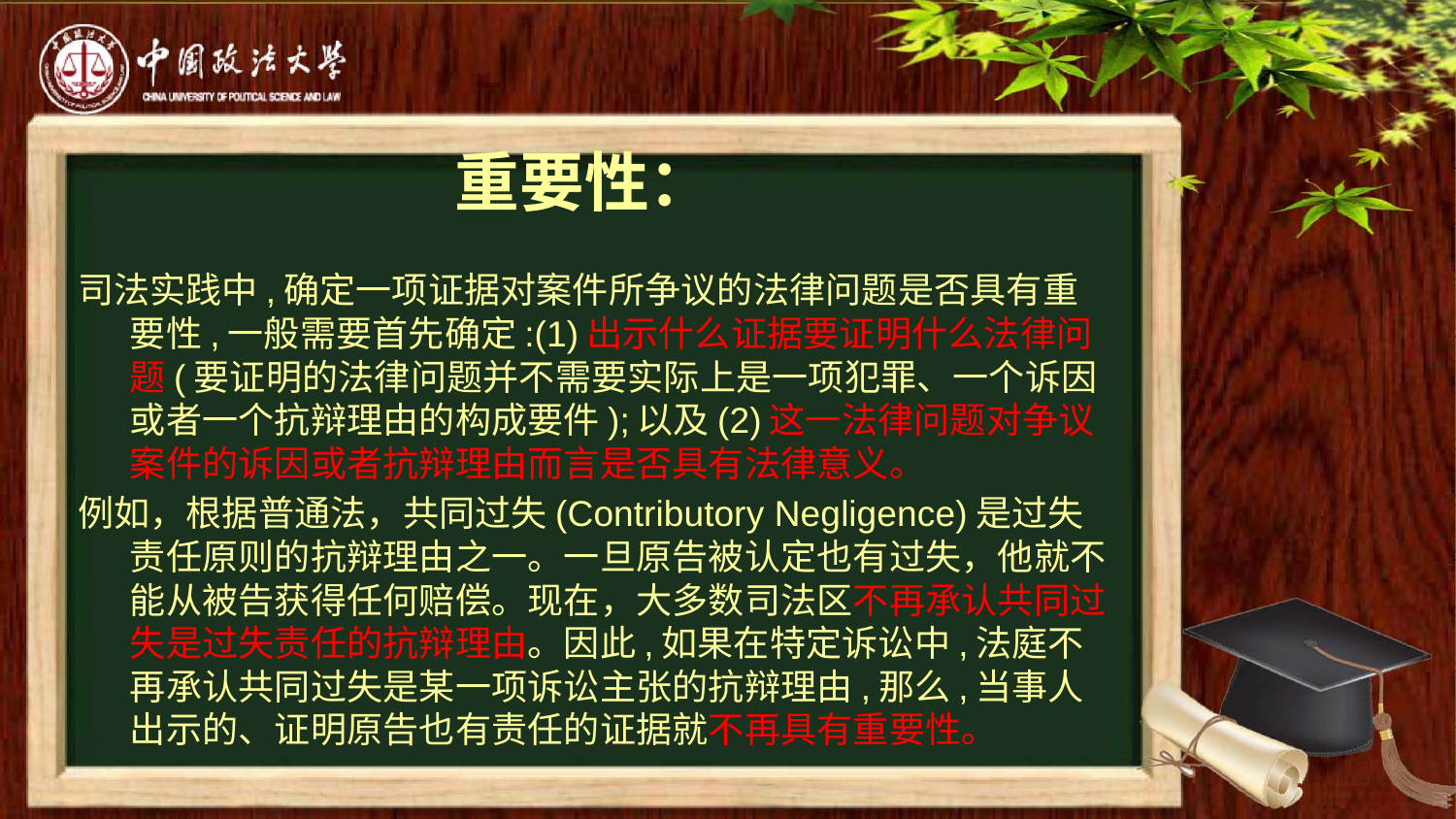

# 重要性：
司法实践中,确定一项证据对案件所争议的法律问题是否具有重要性,一般需要首先确定:(1)出示什么证据要证明什么法律问题(要证明的法律问题并不需要实际上是一项犯罪、一个诉因或者一个抗辩理由的构成要件);以及(2)这一法律问题对争议案件的诉因或者抗辩理由而言是否具有法律意义。
例如，根据普通法，共同过失(Contributory Negligence)是过失责任原则的抗辩理由之一。一旦原告被认定也有过失，他就不能从被告获得任何赔偿。现在，大多数司法区不再承认共同过失是过失责任的抗辩理由。因此,如果在特定诉讼中,法庭不再承认共同过失是某一项诉讼主张的抗辩理由,那么,当事人出示的、证明原告也有责任的证据就不再具有重要性。